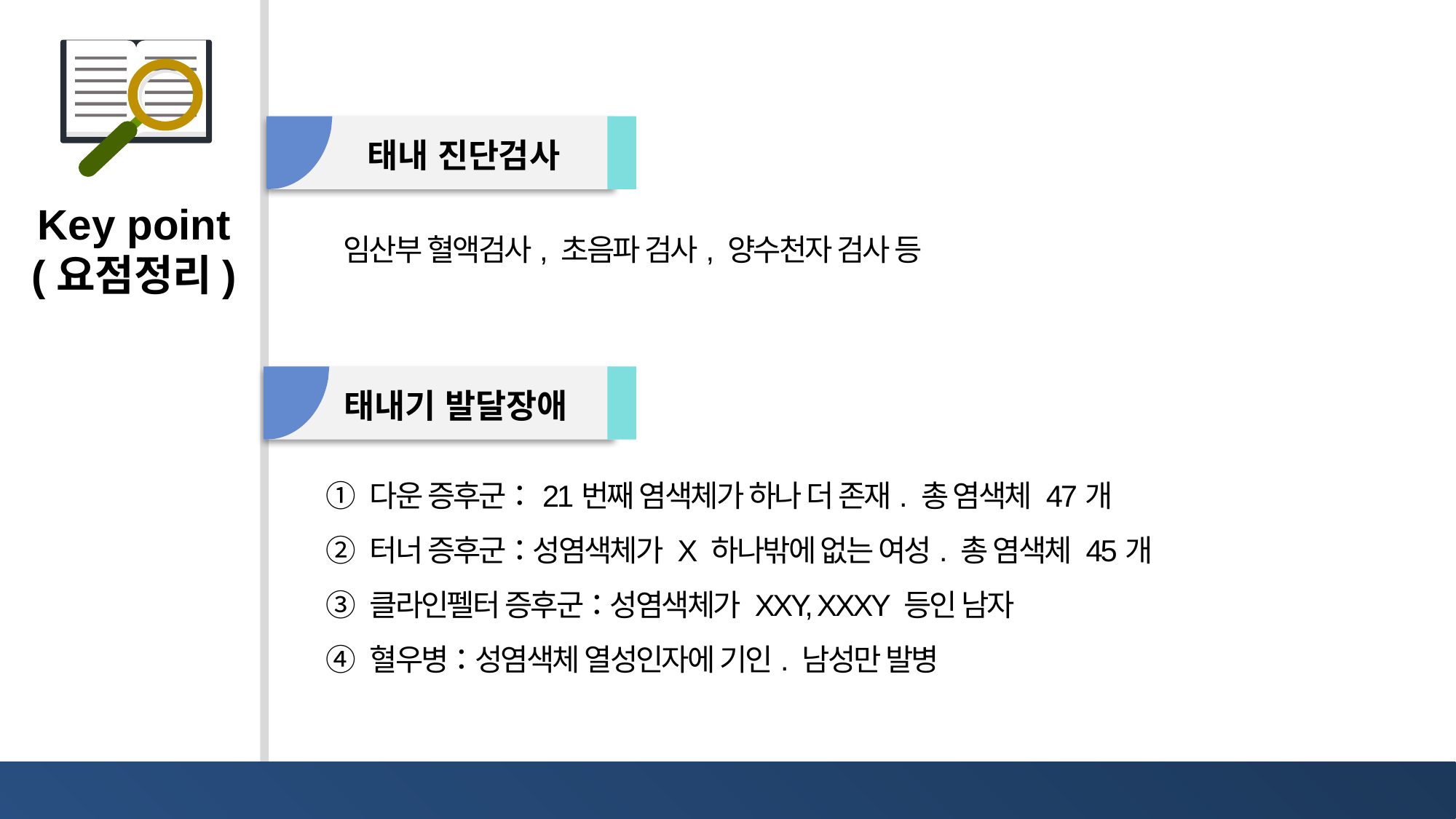

태내 진단검사
임산부 혈액검사, 초음파 검사, 양수천자 검사 등

태내기 발달장애
① 다운 증후군：21번째 염색체가 하나 더 존재. 총 염색체 47개
② 터너 증후군：성염색체가 X 하나밖에 없는 여성. 총 염색체 45개
③ 클라인펠터 증후군：성염색체가 XXY, XXXY 등인 남자
④ 혈우병：성염색체 열성인자에 기인. 남성만 발병